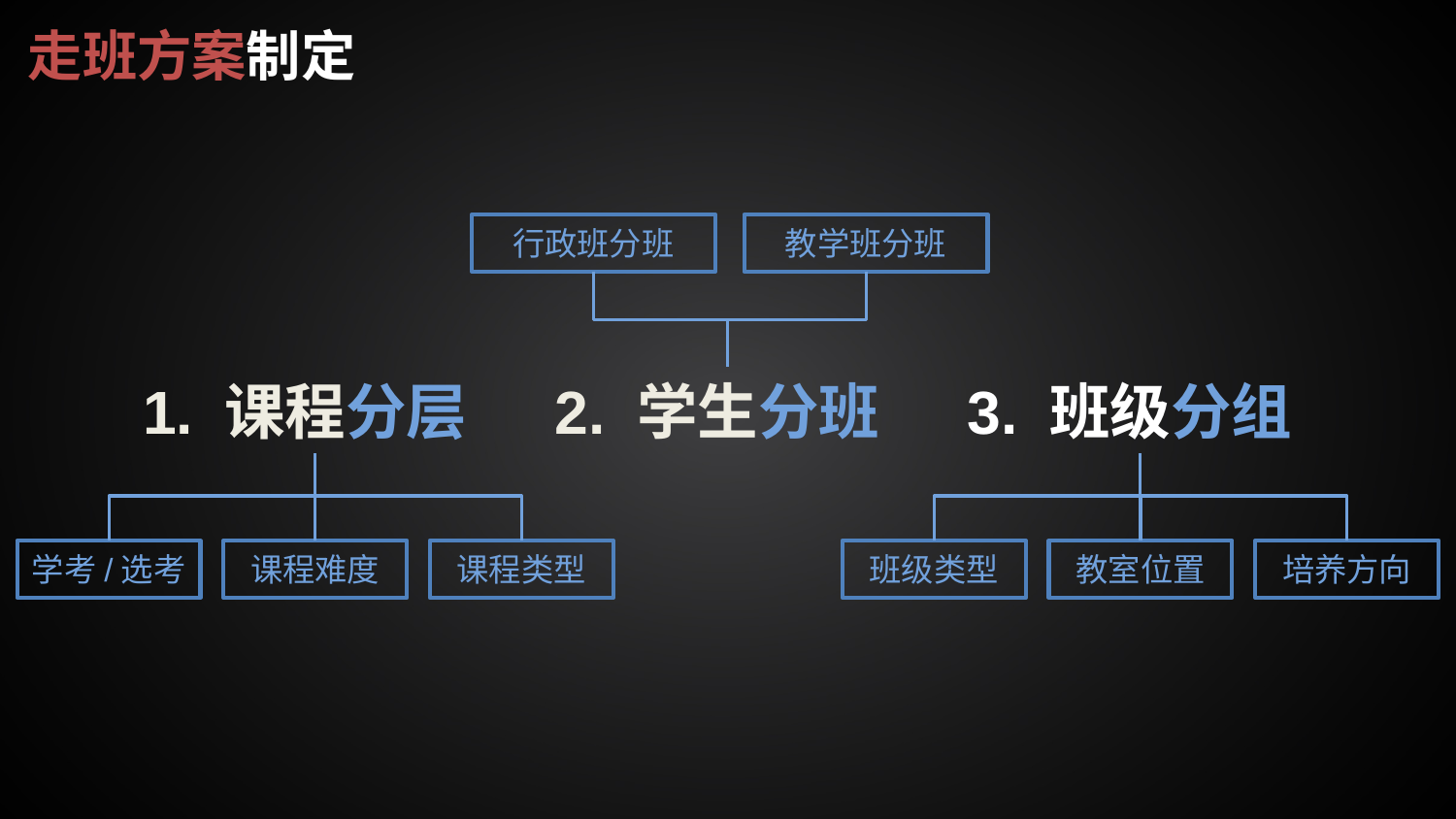

走班方案制定
行政班分班
教学班分班
1. 课程分层
2. 学生分班
3. 班级分组
学考/选考
课程难度
课程类型
班级类型
教室位置
培养方向